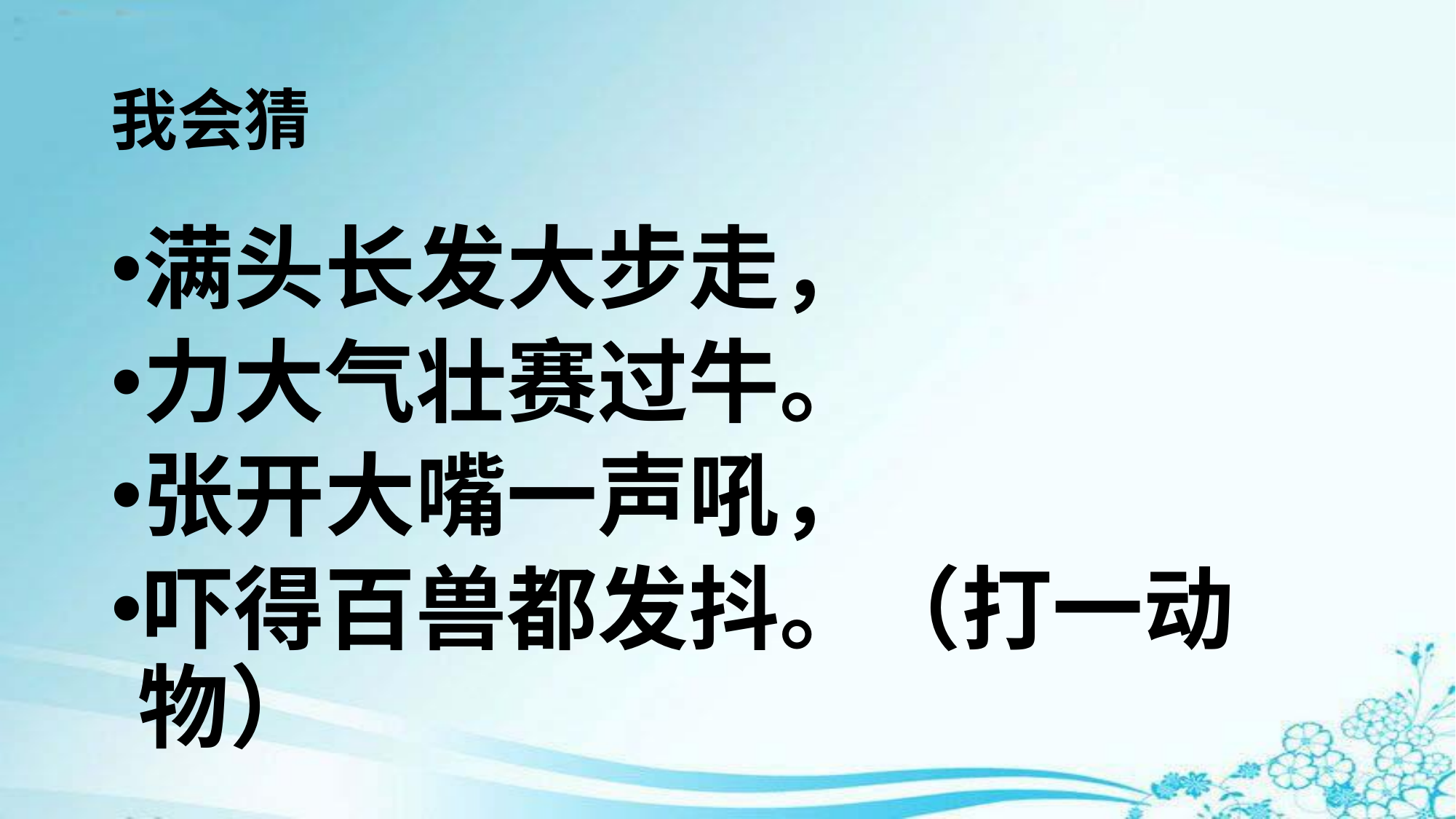

# 我会猜
满头长发大步走，
力大气壮赛过牛。
张开大嘴一声吼，
吓得百兽都发抖。（打一动物）